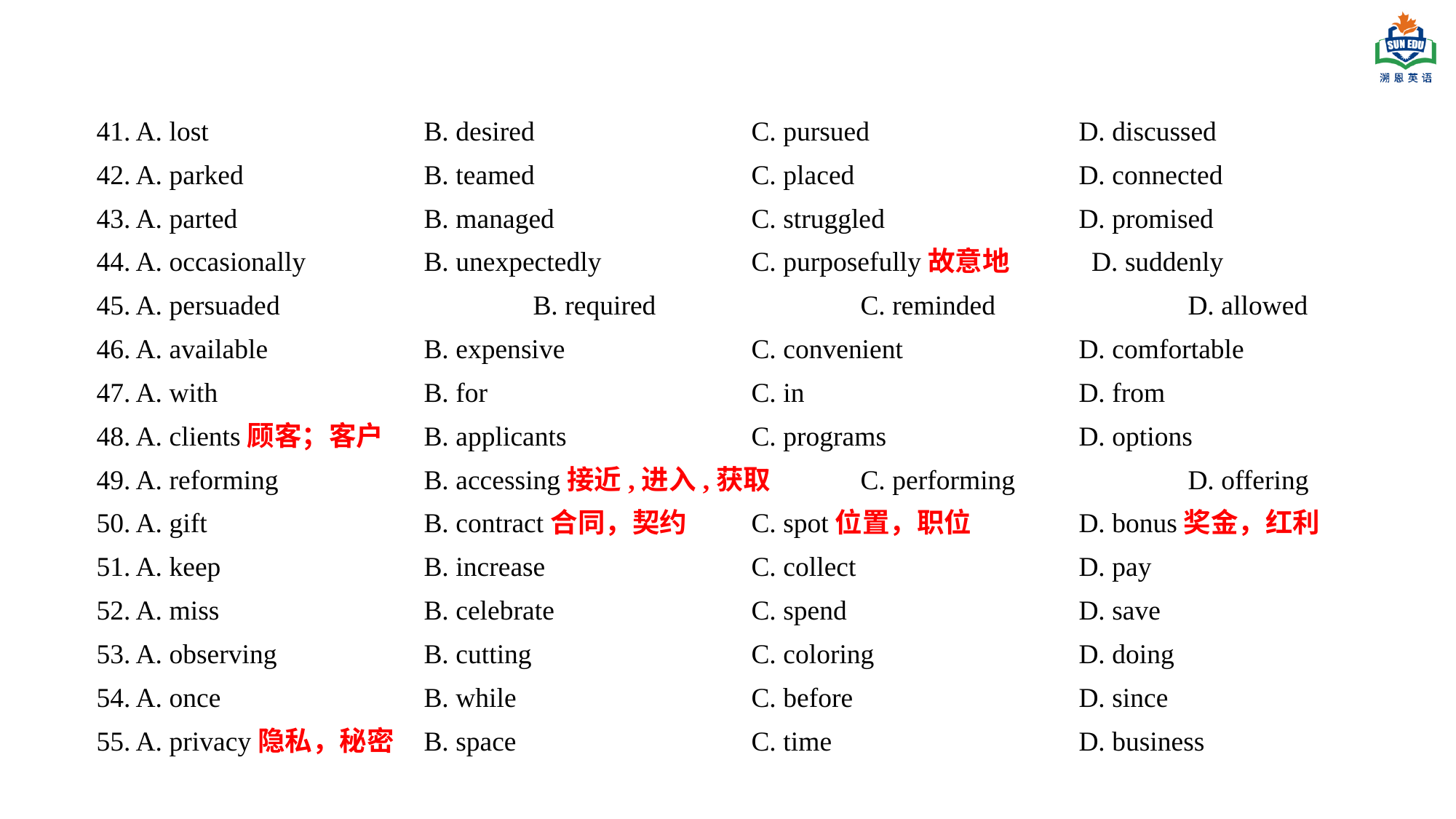

41. A. lost		B. desired		C. pursued		D. discussed
42. A. parked        		B. teamed      		C. placed  		D. connected
43. A. parted      		B. managed         		C. struggled         		D. promised
44. A. occasionally    	B. unexpectedly     		C. purposefully故意地	 D. suddenly
45. A. persuaded     		B. required       		C. reminded          		D. allowed
46. A. available    		B. expensive   		C. convenient       	 	D. comfortable
47. A. with      		B. for       		C. in              		D. from
48. A. clients顾客；客户	B. applicants       		C. programs          		D. options
49. A. reforming    		B. accessing接近,进入,获取	C. performing       	 	D. offering
50. A. gift          		B. contract合同，契约	C. spot位置，职位 	D. bonus奖金，红利
51. A. keep        	 	B. increase      		C. collect  	       	D. pay
52. A. miss      		B. celebrate          		C. spend           		D. save
53. A. observing     		B. cutting      		C. coloring           		D. doing
54. A. once      		B. while    		C. before            		D. since
55. A. privacy隐私，秘密	B. space          		C. time    	      		D. business